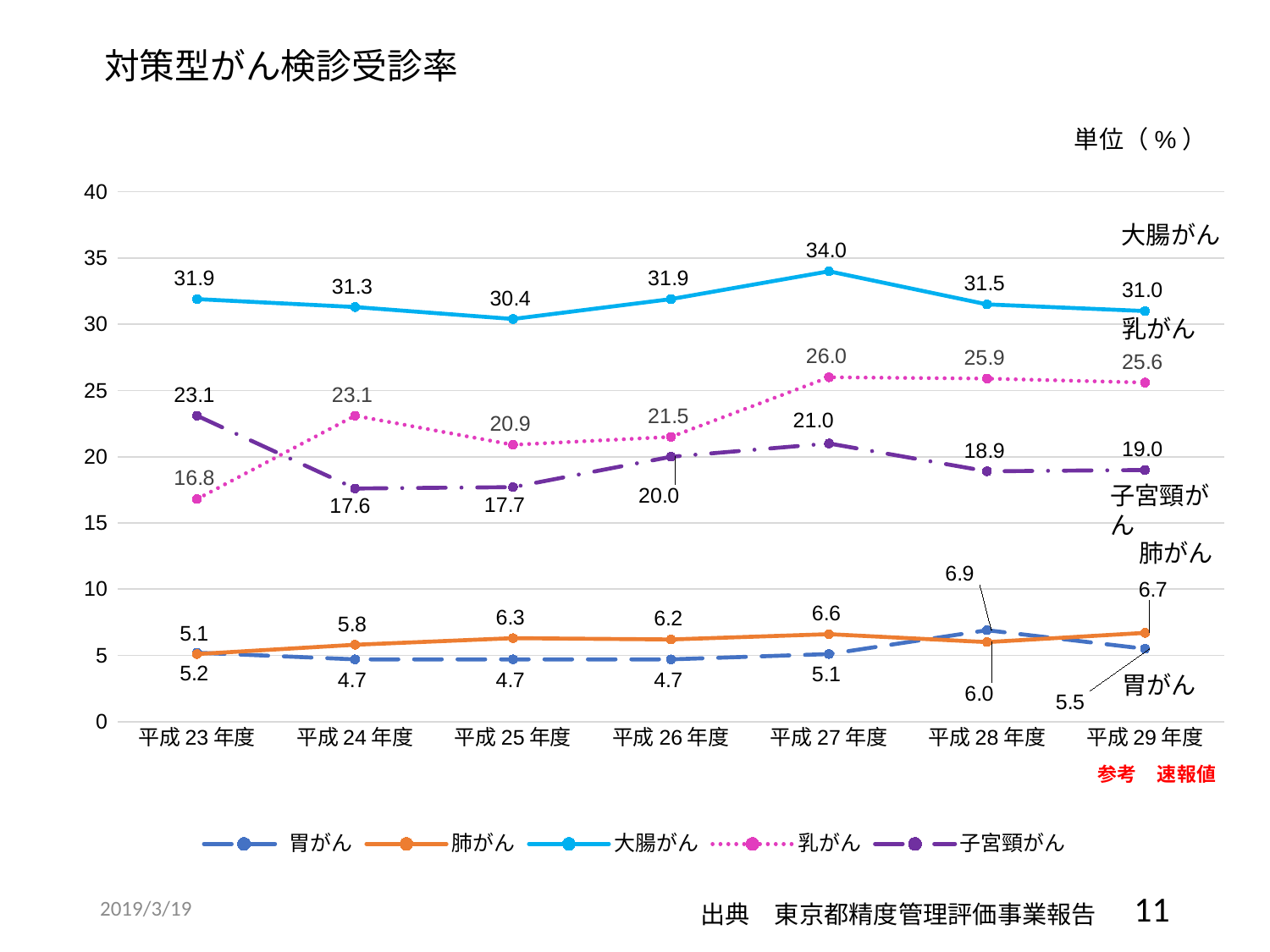

対策型がん検診受診率

### Chart

| Category | 胃がん | 肺がん | 大腸がん | 乳がん | 子宮頸がん |
|---|---|---|---|---|---|
| 平成23年度 | 5.2 | 5.1 | 31.9 | 16.8 | 23.1 |
| 平成24年度 | 4.7 | 5.8 | 31.3 | 23.1 | 17.6 |
| 平成25年度 | 4.7 | 6.3 | 30.4 | 20.9 | 17.7 |
| 平成26年度 | 4.7 | 6.2 | 31.9 | 21.5 | 20.0 |
| 平成27年度 | 5.1 | 6.6 | 34.0 | 26.0 | 21.0 |
| 平成28年度 | 6.9 | 6.0 | 31.5 | 25.9 | 18.9 |
| 平成29年度 | 5.5 | 6.7 | 31.0 | 25.6 | 19.0 |
単位（%）
大腸がん
乳がん
子宮頸がん
肺がん
胃がん
2019/3/19
11
出典　東京都精度管理評価事業報告